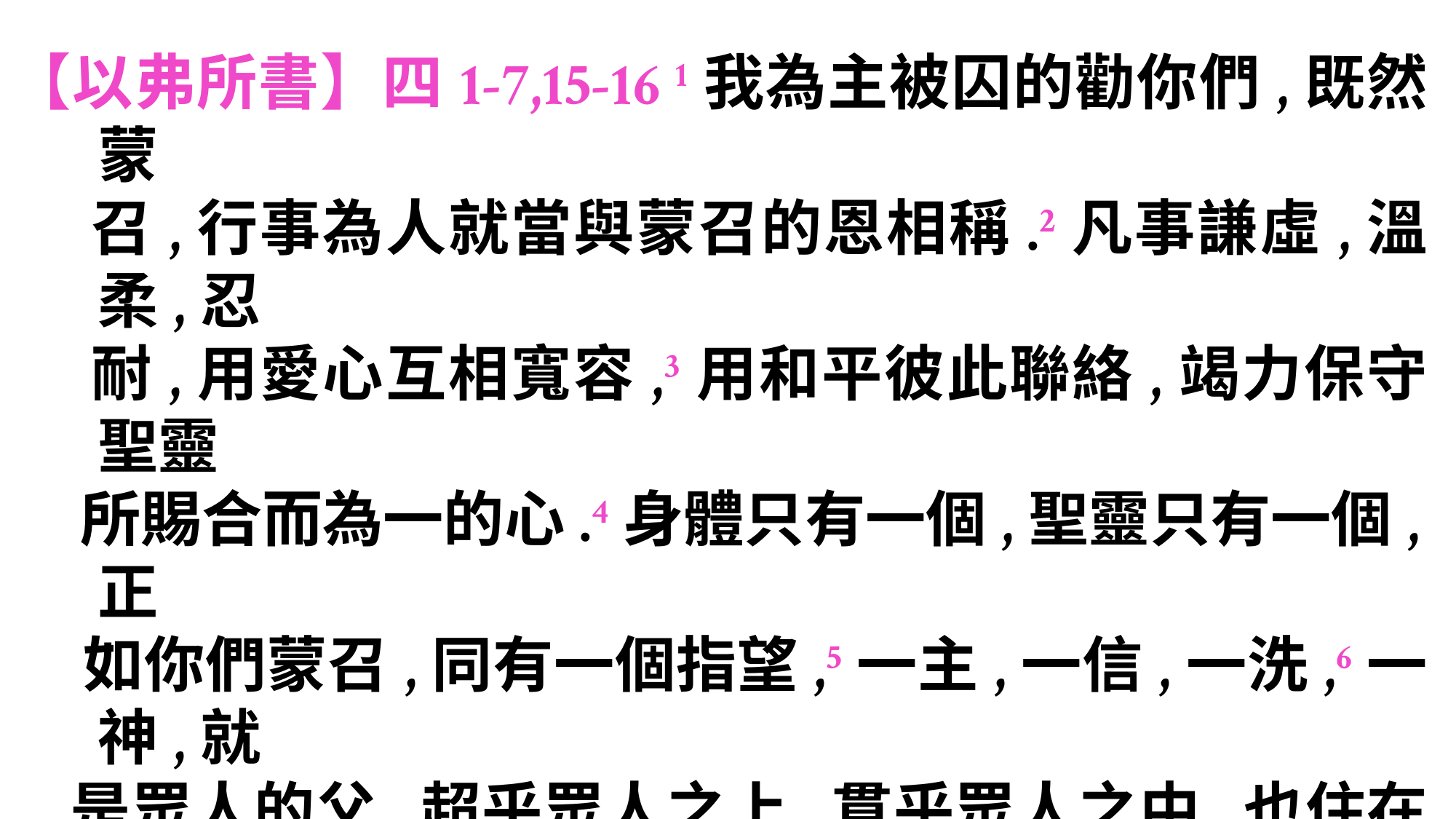

【以弗所書】四1-7,15-16 1我為主被囚的勸你們,既然蒙
    召,行事為人就當與蒙召的恩相稱.2凡事謙虛,溫柔,忍
    耐,用愛心互相寬容,3用和平彼此聯絡,竭力保守聖靈
    所賜合而為一的心.4身體只有一個,聖靈只有一個,正
    如你們蒙召,同有一個指望,5一主,一信,一洗,6一神,就
   是眾人的父,超乎眾人之上,貫乎眾人之中,也住在眾
   人之內.7我們各人蒙恩,都是照基督所量給各人的恩
   賜.… 15惟用愛心說誠實話,凡事長進,連於元首基督.16
    全身都靠他聯絡得合式,百節各按各職,照著各體的功
   用,彼此相助,便叫身體漸漸增長,在愛中建立自己.